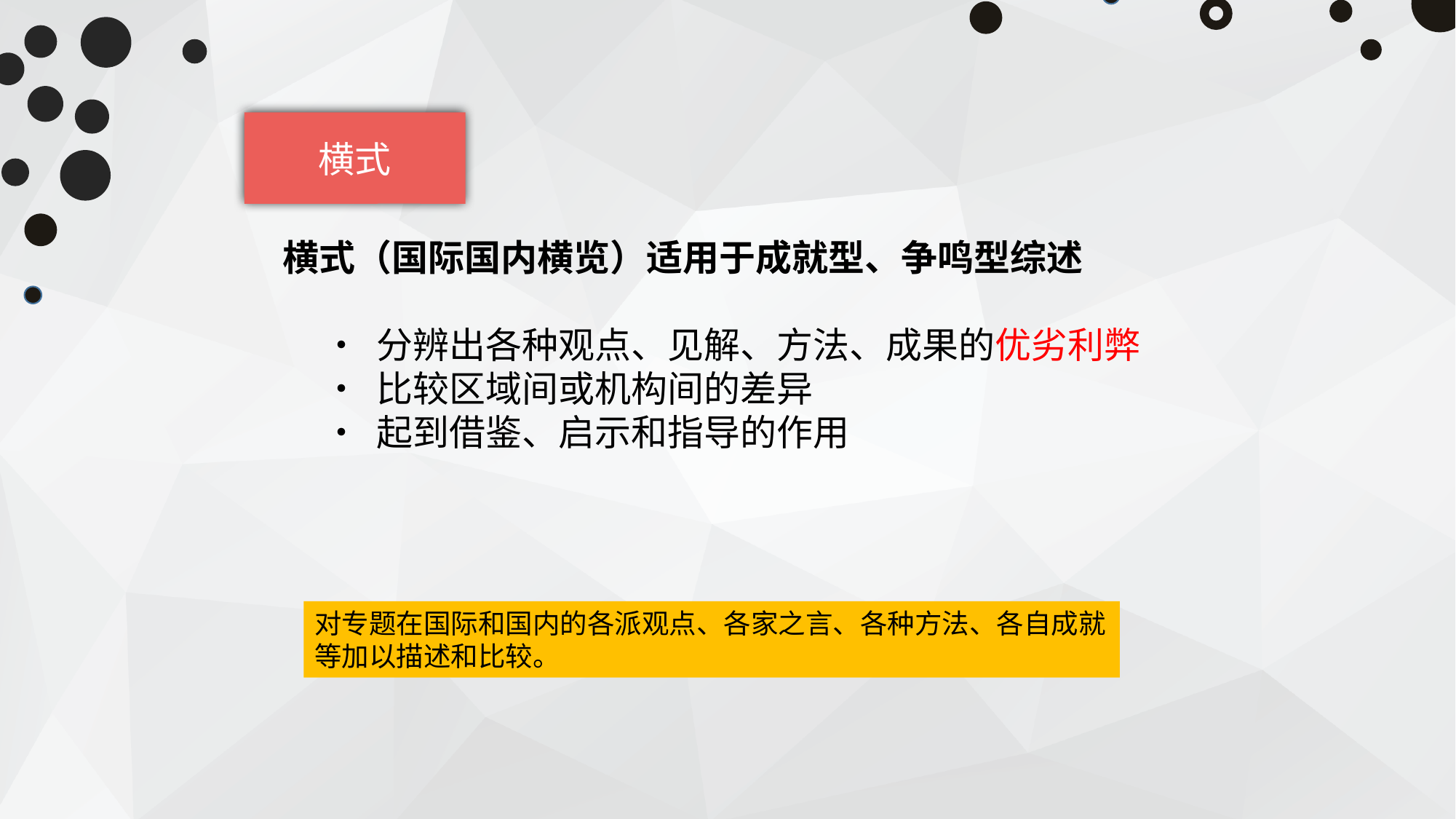

横式

横式（国际国内横览）适用于成就型、争鸣型综述

     • 分辨出各种观点、见解、方法、成果的优劣利弊
     • 比较区域间或机构间的差异
     • 起到借鉴、启示和指导的作用

对专题在国际和国内的各派观点、各家之言、各种方法、各自成就等加以描述和比较。